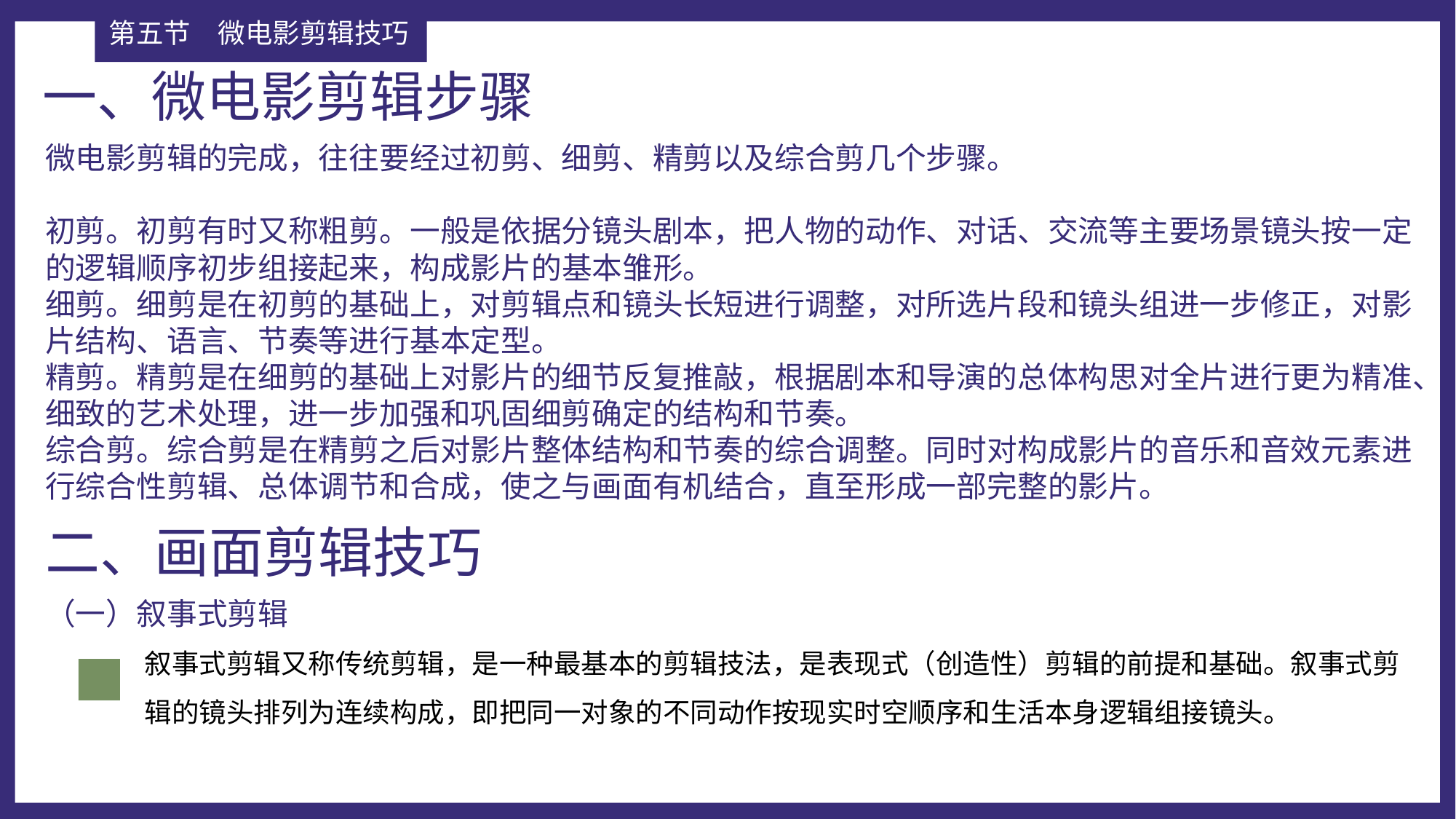

第五节	微电影剪辑技巧
一、微电影剪辑步骤
微电影剪辑的完成，往往要经过初剪、细剪、精剪以及综合剪几个步骤。

初剪。初剪有时又称粗剪。一般是依据分镜头剧本，把人物的动作、对话、交流等主要场景镜头按一定的逻辑顺序初步组接起来，构成影片的基本雏形。
细剪。细剪是在初剪的基础上，对剪辑点和镜头长短进行调整，对所选片段和镜头组进一步修正，对影片结构、语言、节奏等进行基本定型。
精剪。精剪是在细剪的基础上对影片的细节反复推敲，根据剧本和导演的总体构思对全片进行更为精准、细致的艺术处理，进一步加强和巩固细剪确定的结构和节奏。
综合剪。综合剪是在精剪之后对影片整体结构和节奏的综合调整。同时对构成影片的音乐和音效元素进行综合性剪辑、总体调节和合成，使之与画面有机结合，直至形成一部完整的影片。
二、画面剪辑技巧
（一）叙事式剪辑
叙事式剪辑又称传统剪辑，是一种最基本的剪辑技法，是表现式（创造性）剪辑的前提和基础。叙事式剪辑的镜头排列为连续构成，即把同一对象的不同动作按现实时空顺序和生活本身逻辑组接镜头。